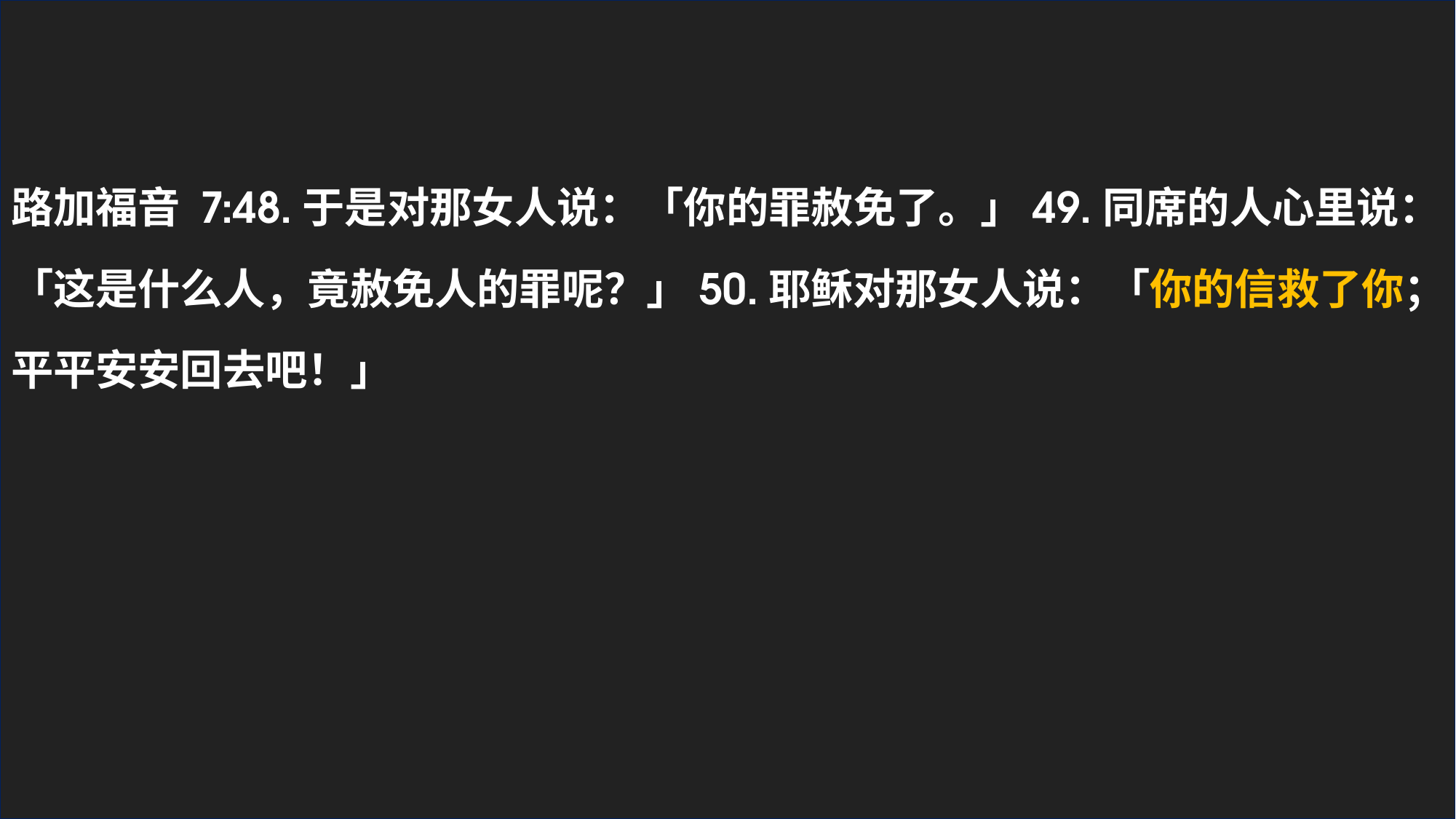

路加福音 7:48.于是对那女人说：「你的罪赦免了。」49.同席的人心里说：「这是什么人，竟赦免人的罪呢？」50.耶稣对那女人说：「你的信救了你；平平安安回去吧！」